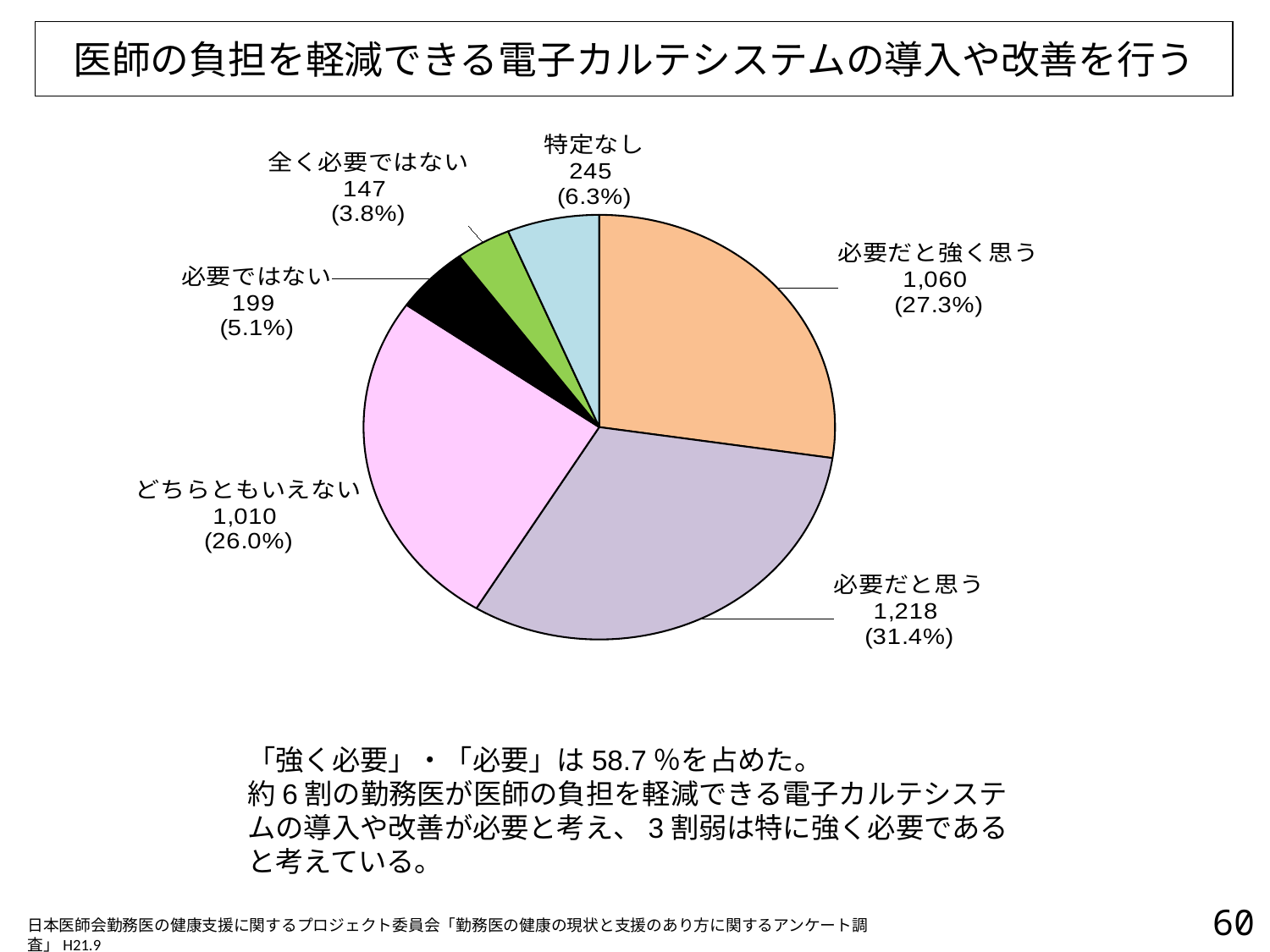

医師の負担を軽減できる電子カルテシステムの導入や改善を行う

### Chart

| Category |  |
|---|---|
| 必要だと
強く思う | 1060.0 |
| 必要だと
思う | 1218.0 |
| どちらとも
いえない | 1010.0 |
| 必要では
ない  | 199.0 |
| 全く必要
ではない | 147.0 |
| 特定なし | 245.0 |
「強く必要」・「必要」は58.7％を占めた。
約6割の勤務医が医師の負担を軽減できる電子カルテシステムの導入や改善が必要と考え、3割弱は特に強く必要であると考えている。
60
日本医師会勤務医の健康支援に関するプロジェクト委員会「勤務医の健康の現状と支援のあり方に関するアンケート調査」H21.9